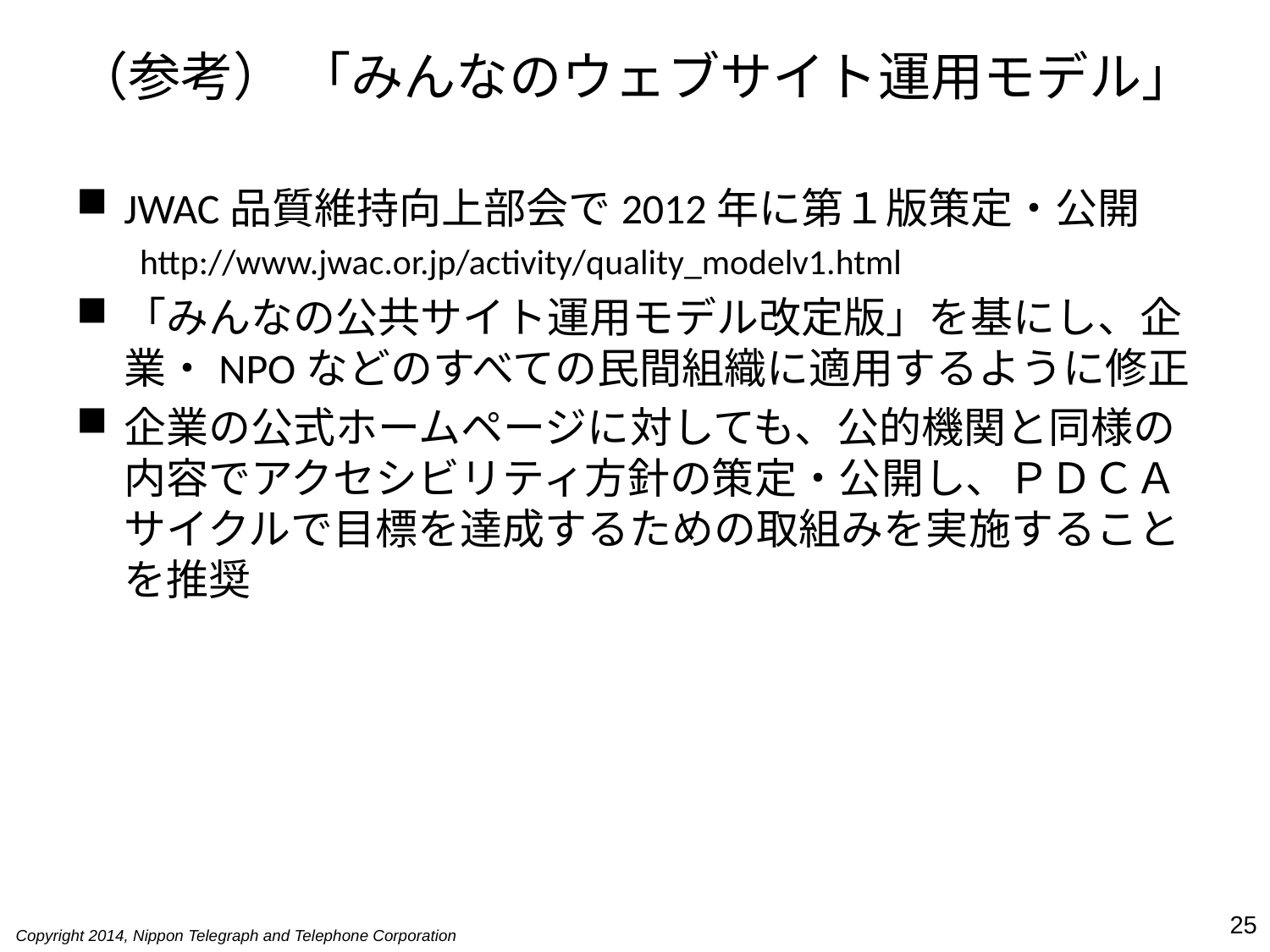

# （参考） 「みんなのウェブサイト運用モデル」
JWAC品質維持向上部会で2012年に第１版策定・公開
http://www.jwac.or.jp/activity/quality_modelv1.html
「みんなの公共サイト運用モデル改定版」を基にし、企業・NPOなどのすべての民間組織に適用するように修正
企業の公式ホームページに対しても、公的機関と同様の内容でアクセシビリティ方針の策定・公開し、ＰＤＣＡサイクルで目標を達成するための取組みを実施することを推奨

25